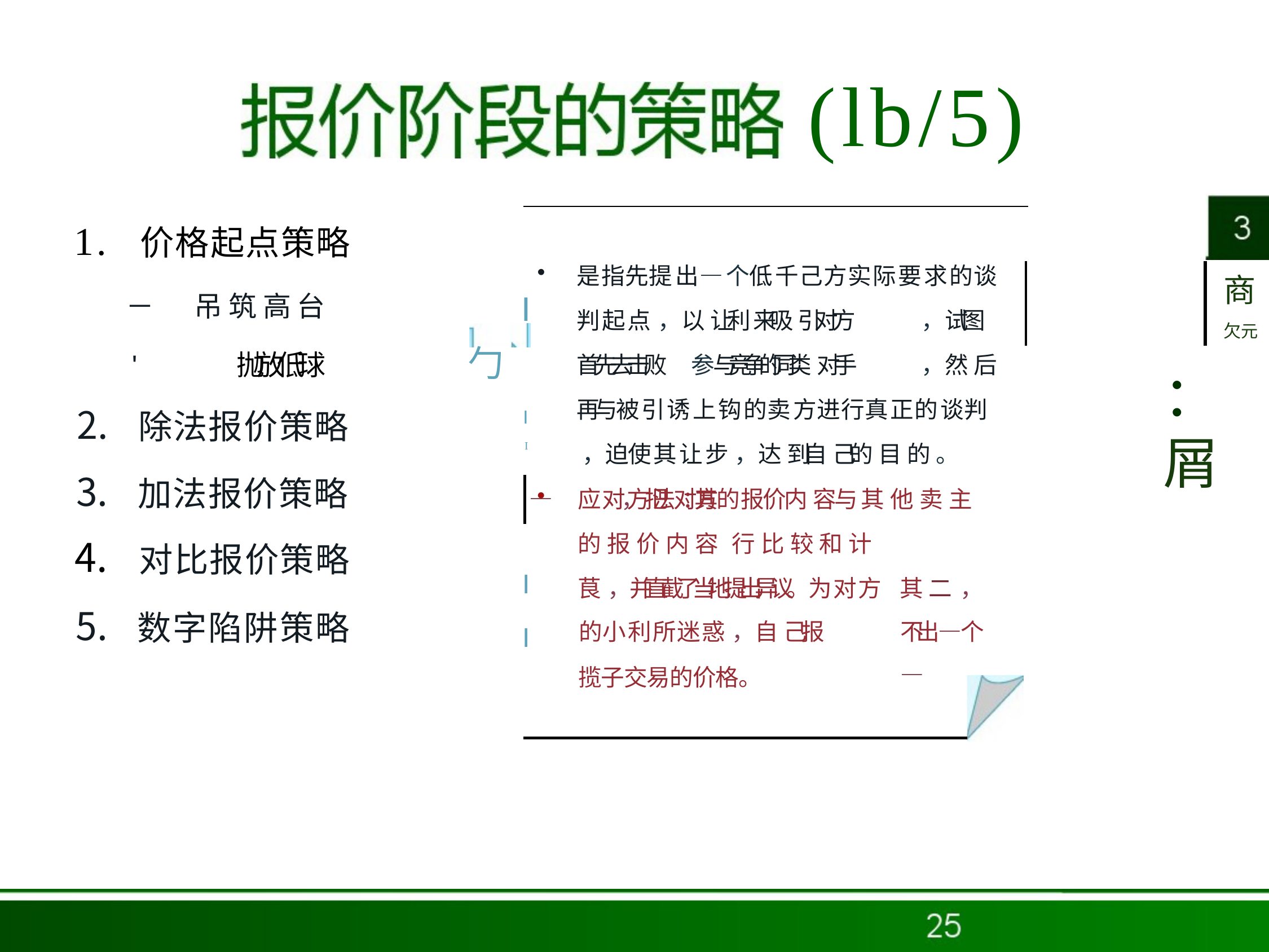

# (lb/5)

1.	价格起点策略
是指先提出—个低千己方实际要求的谈 判起点 ，以 让利   来吸  引对方	，试图 首先 去击败	参 与 竞  争 的   同 类 对手	，然 后再与 被引诱上钩的卖方进行真正的谈判 ，迫 使其让步，达 到自 己的 目 的 。
应对方法 ：其                                 —	，把 对方的 报价内 容与 其他卖主的报价内容 行比较和计
商
欠元

I
－吊筑高台
'	抛放低球
除法报价策略
加法报价策略
对比报价策略
数字陷阱策略

勹
： 屑
I
I

茛 ， 并 直 截 了 当 地 提 出 异 议 。 为对方的小利所迷惑 ，自 己报
其 二，不 出 — 个 —
I
I
揽子交易的价格。